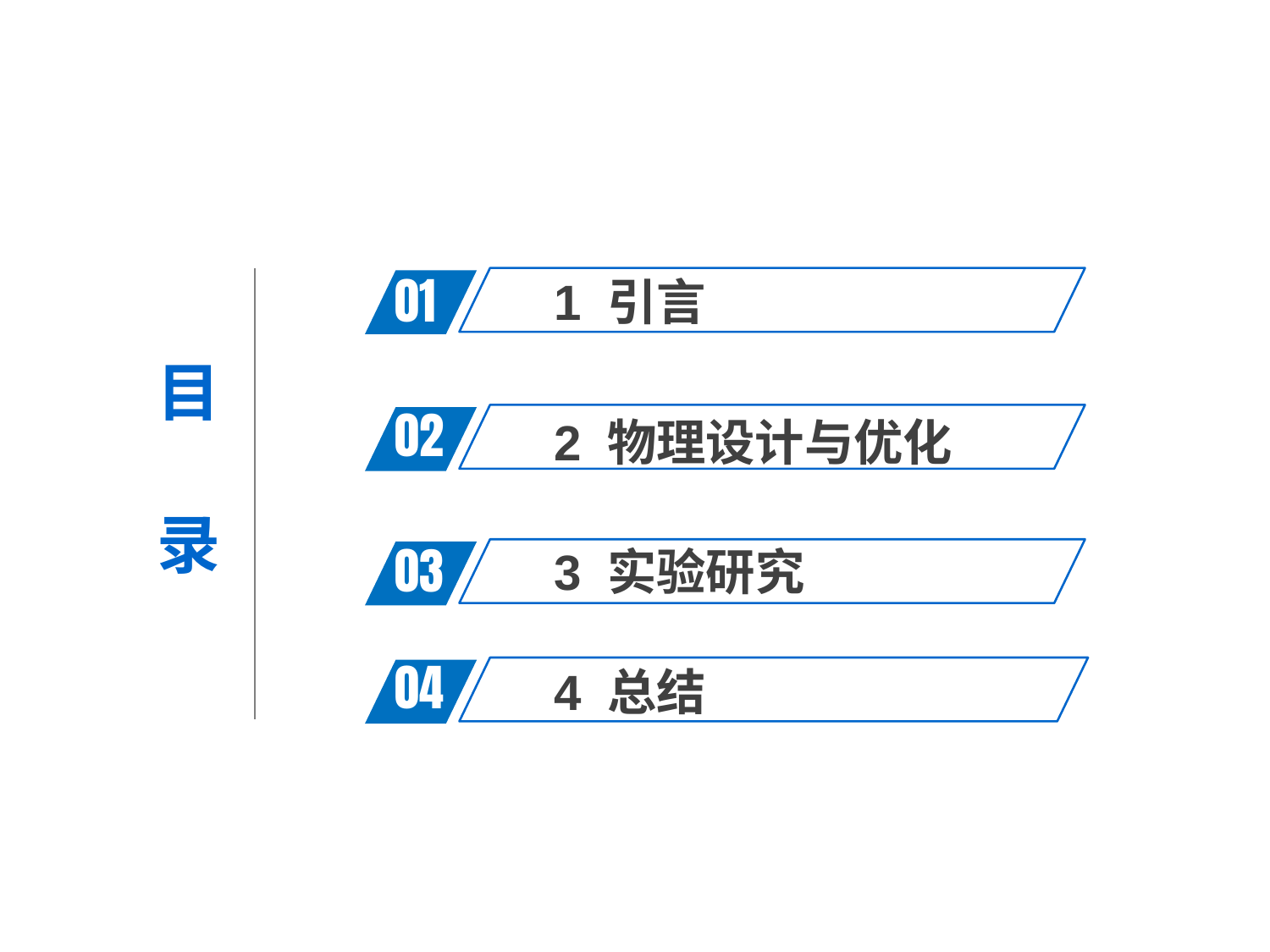

01

1 引言

目

录
02

2 物理设计与优化
03

3 实验研究

04

4 总结